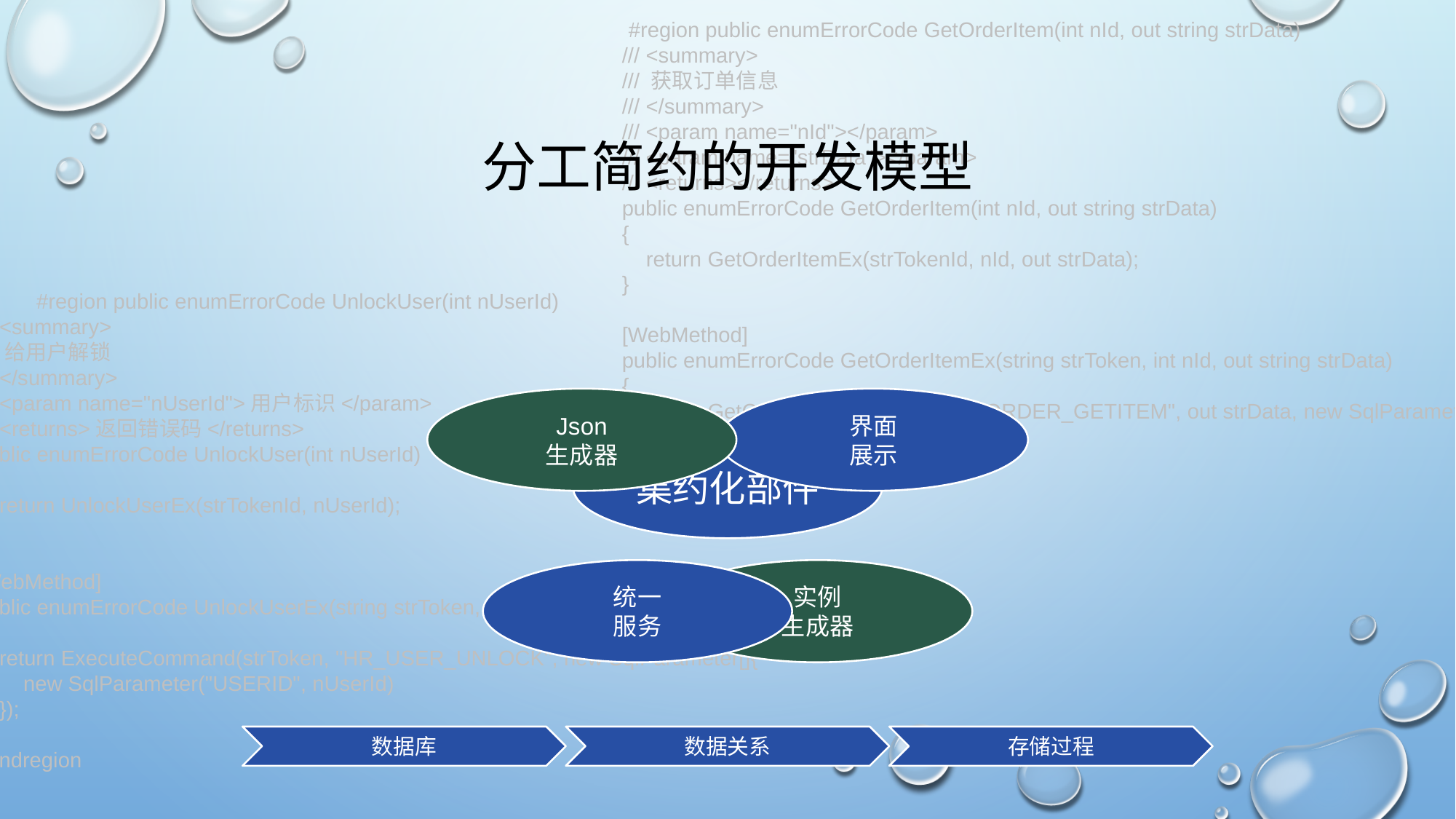

#region public enumErrorCode GetOrderItem(int nId, out string strData)
        /// <summary>
        /// 获取订单信息
        /// </summary>
        /// <param name="nId"></param>
        /// <param name="strData"></param>
        /// <returns></returns>
        public enumErrorCode GetOrderItem(int nId, out string strData)
        {
            return GetOrderItemEx(strTokenId, nId, out strData);
        }

        [WebMethod]
        public enumErrorCode GetOrderItemEx(string strToken, int nId, out string strData)
        {
            return GetCommList(strToken, "EB_ORDER_GETITEM", out strData, new SqlParameter[] {
                new SqlParameter("ID" , nId)
		});
        }
        #endregion
# 分工简约的开发模型
	#region public enumErrorCode UnlockUser(int nUserId)
        /// <summary>
        /// 给用户解锁
        /// </summary>
        /// <param name="nUserId">用户标识</param>
        /// <returns>返回错误码</returns>
        public enumErrorCode UnlockUser(int nUserId)
        {
            return UnlockUserEx(strTokenId, nUserId);
        }

        [WebMethod]
        public enumErrorCode UnlockUserEx(string strToken, int nUserId)
        {
            return ExecuteCommand(strToken, "HR_USER_UNLOCK", new SqlParameter[]{
                new SqlParameter("USERID", nUserId)
            });
        }
        #endregion
集约化部件
界面
展示
实例
生成器
统一
服务
Json
生成器
数据库
数据关系
存储过程